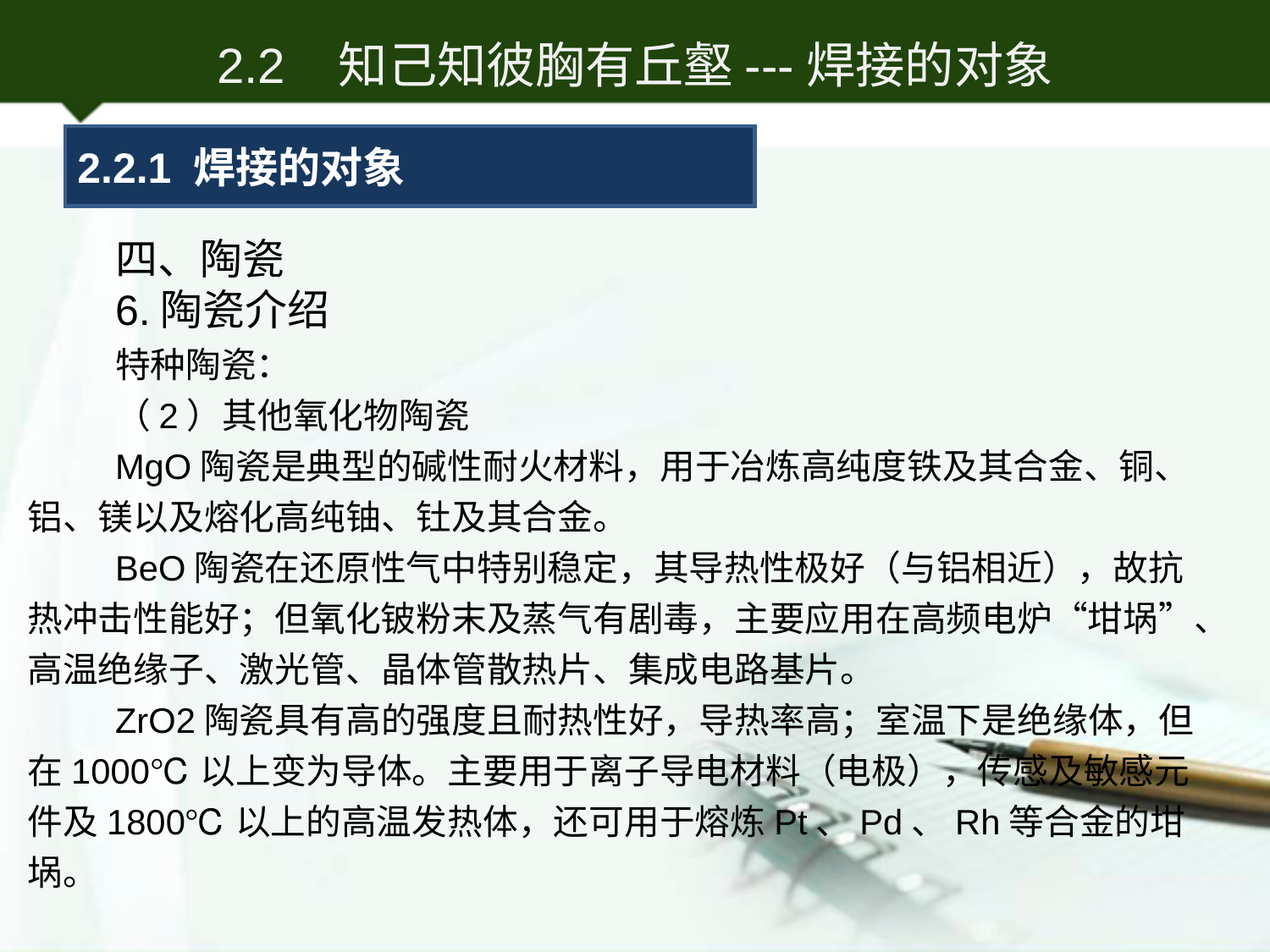

2.2   知己知彼胸有丘壑---焊接的对象
2.2.1 焊接的对象
四、陶瓷
6.陶瓷介绍
特种陶瓷：
（2）其他氧化物陶瓷
MgO陶瓷是典型的碱性耐火材料，用于冶炼高纯度铁及其合金、铜、铝、镁以及熔化高纯铀、钍及其合金。
BeO陶瓷在还原性气中特别稳定，其导热性极好（与铝相近），故抗热冲击性能好；但氧化铍粉末及蒸气有剧毒，主要应用在高频电炉“坩埚”、高温绝缘子、激光管、晶体管散热片、集成电路基片。
ZrO2陶瓷具有高的强度且耐热性好，导热率高；室温下是绝缘体，但在1000℃以上变为导体。主要用于离子导电材料（电极），传感及敏感元件及1800℃以上的高温发热体，还可用于熔炼Pt、Pd、Rh等合金的坩埚。